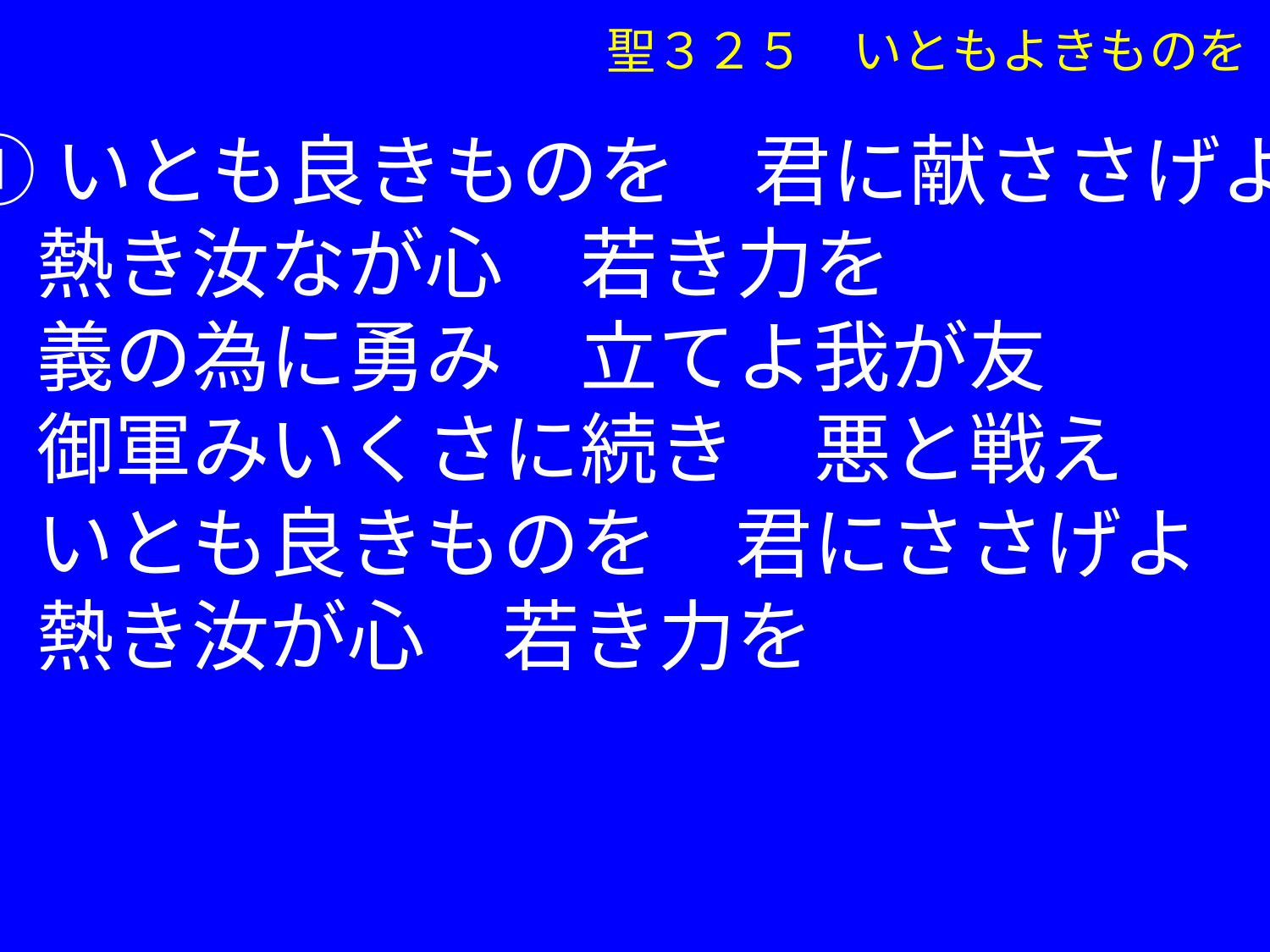

聖３２５　いともよきものを
①いとも良きものを　君に献ささげよ
　熱き汝なが心　若き力を
　義の為に勇み　立てよ我が友
　御軍みいくさに続き　悪と戦え
　いとも良きものを　君にささげよ
　熱き汝が心　若き力を